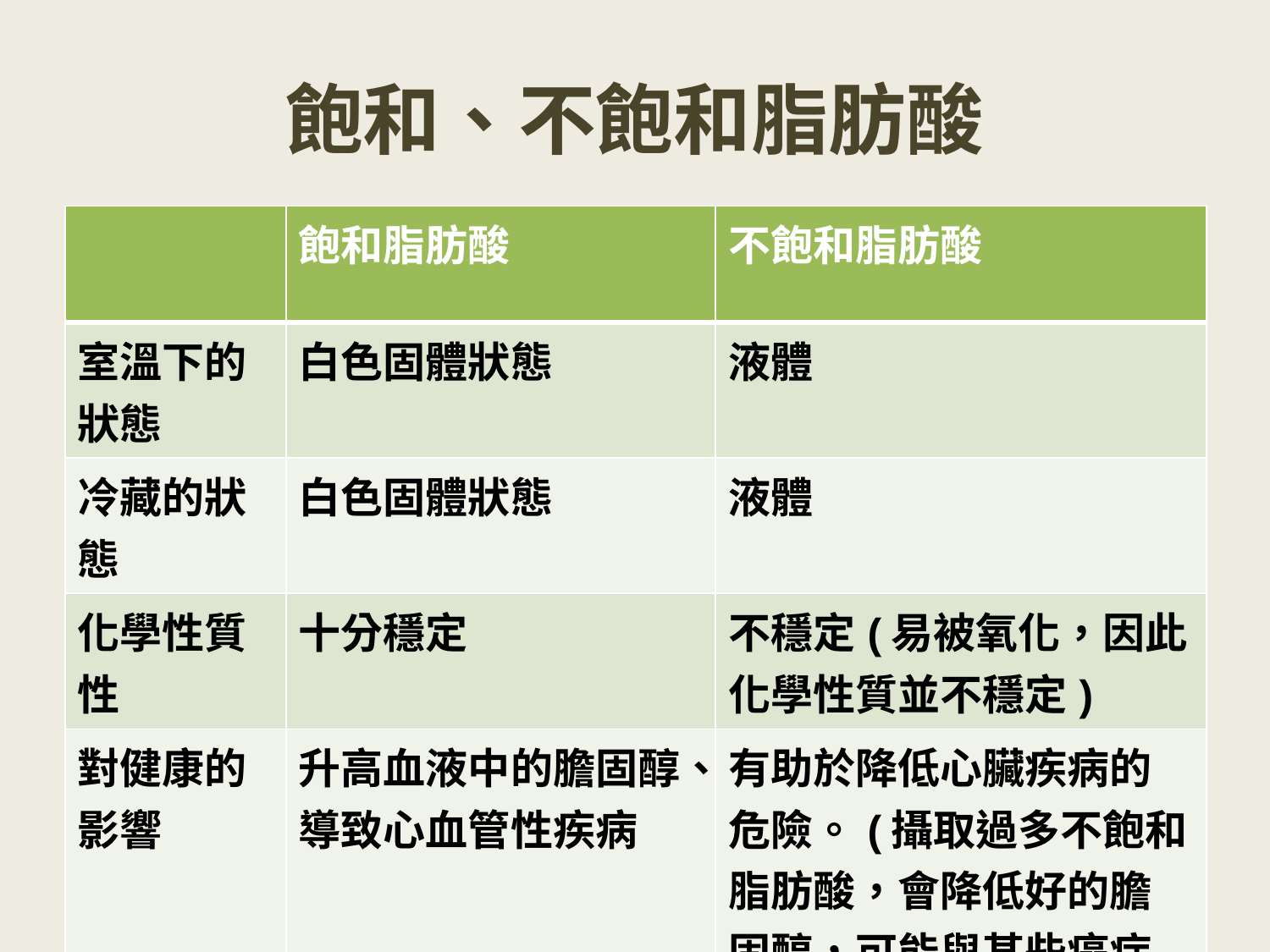

# 飽和、不飽和脂肪酸
|  | 飽和脂肪酸 | 不飽和脂肪酸 |
| --- | --- | --- |
| 室溫下的狀態 | 白色固體狀態 | 液體 |
| 冷藏的狀態 | 白色固體狀態 | 液體 |
| 化學性質性 | 十分穩定 | 不穩定(易被氧化，因此化學性質並不穩定) |
| 對健康的影響 | 升高血液中的膽固醇、導致心血管性疾病 | 有助於降低心臟疾病的危險。(攝取過多不飽和脂肪酸，會降低好的膽固醇，可能與某些癌症的發生有關) |